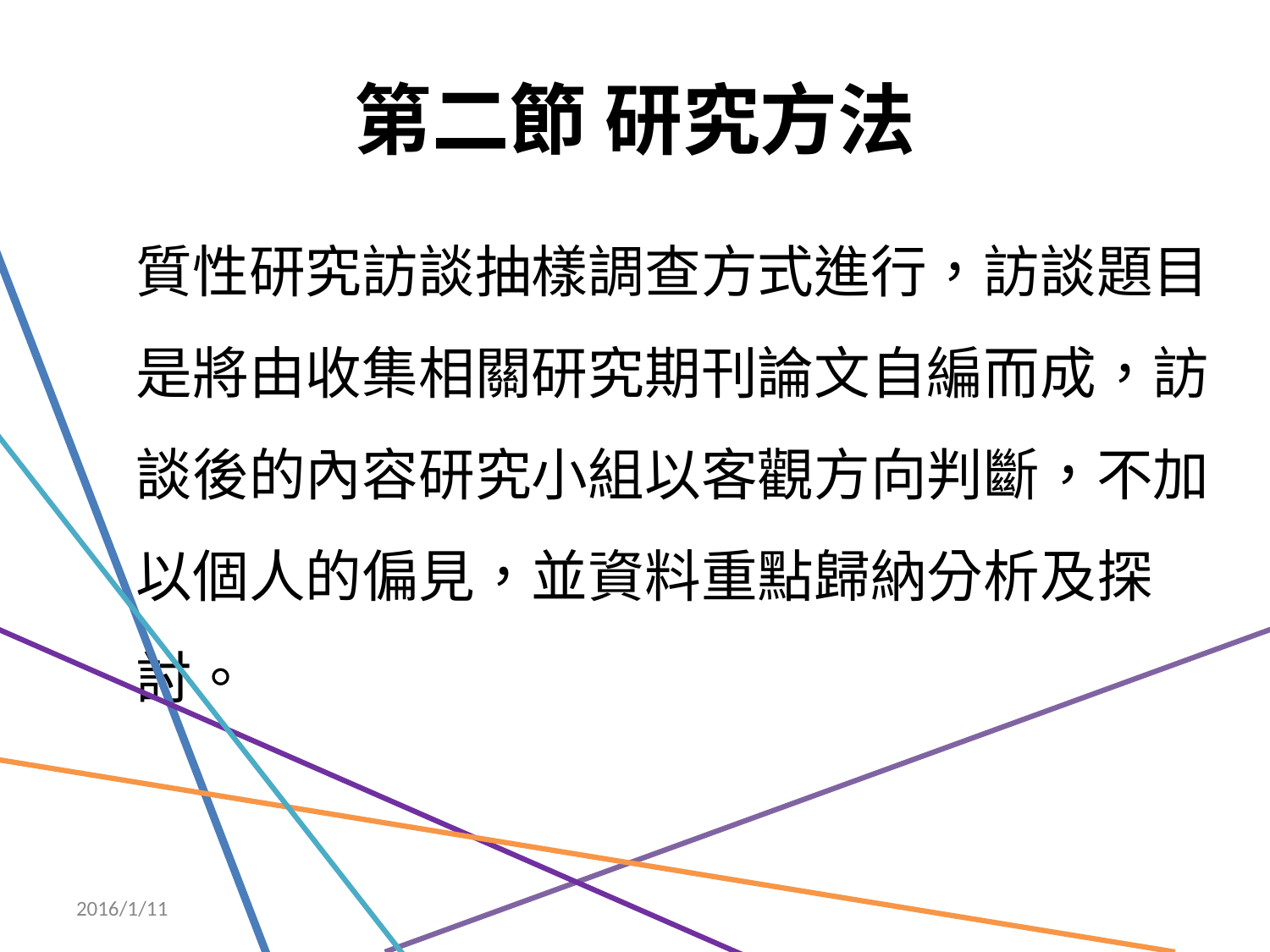

# 第二節 研究方法
質性研究訪談抽樣調查方式進行，訪談題目是將由收集相關研究期刊論文自編而成，訪談後的內容研究小組以客觀方向判斷，不加以個人的偏見，並資料重點歸納分析及探討。
2016/1/11